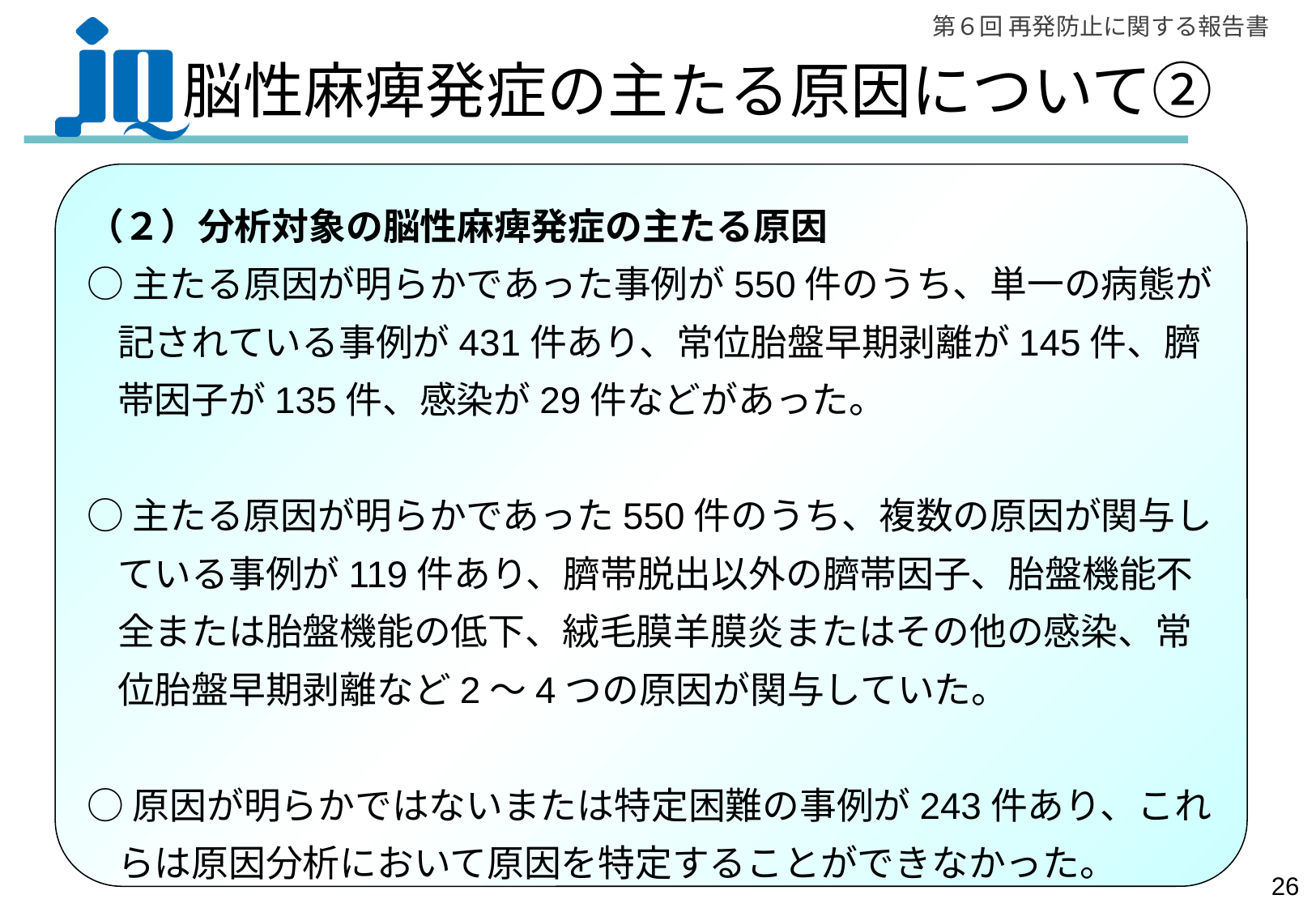

# 脳性麻痺発症の主たる原因について②
（２）分析対象の脳性麻痺発症の主たる原因
○主たる原因が明らかであった事例が550件のうち、単一の病態が記されている事例が431件あり、常位胎盤早期剥離が145件、臍帯因子が135件、感染が29件などがあった。

○主たる原因が明らかであった550件のうち、複数の原因が関与している事例が119件あり、臍帯脱出以外の臍帯因子、胎盤機能不全または胎盤機能の低下、絨毛膜羊膜炎またはその他の感染、常位胎盤早期剥離など2～4つの原因が関与していた。

○原因が明らかではないまたは特定困難の事例が243件あり、これらは原因分析において原因を特定することができなかった。
26